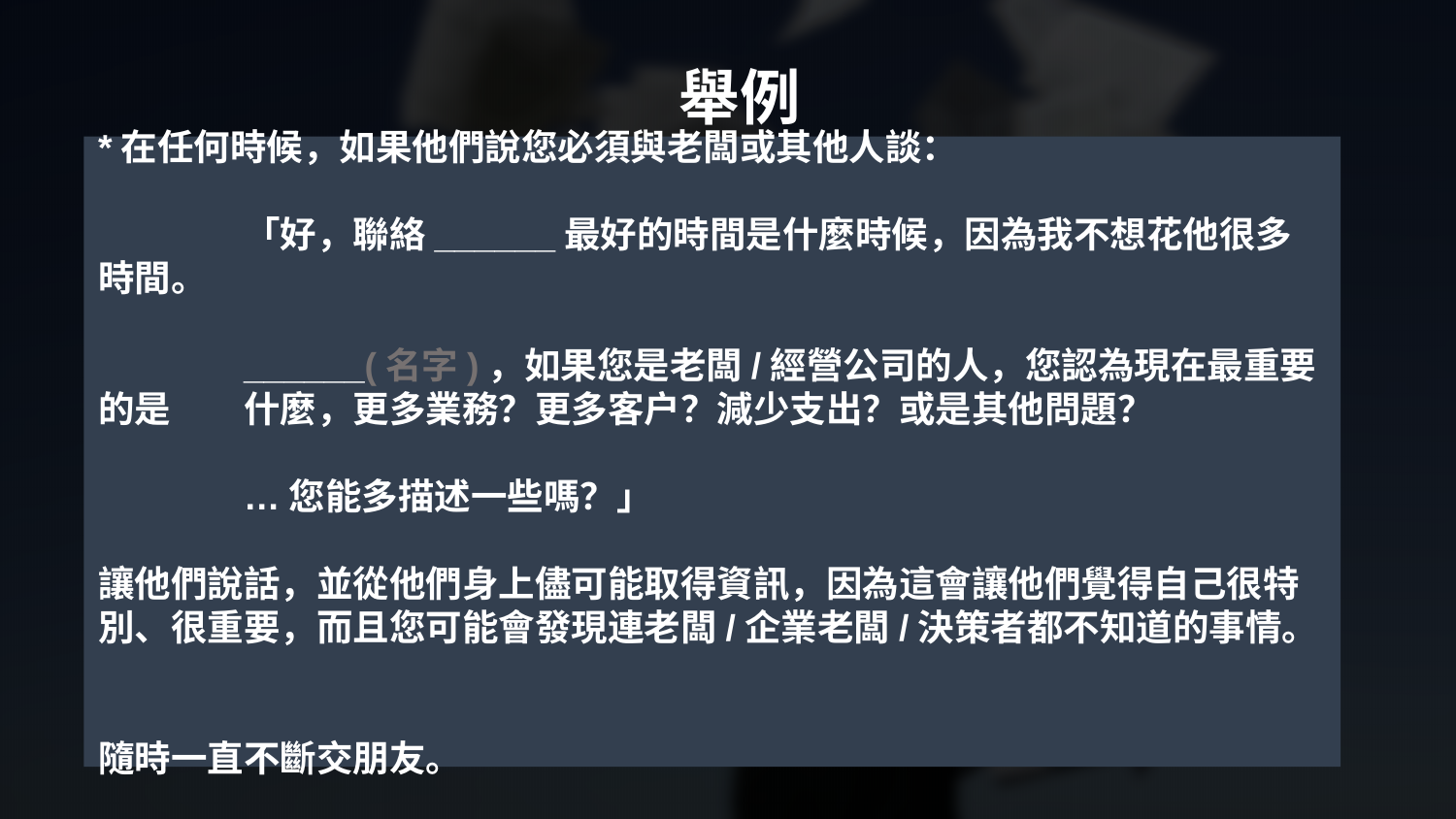

舉例
*在任何時候，如果他們說您必須與老闆或其他人談：

	「好，聯絡______最好的時間是什麼時候，因為我不想花他很多時間。

	______(名字)，如果您是老闆/經營公司的人，您認為現在最重要的是	什麼，更多業務？更多客戶？減少支出？或是其他問題？

	…您能多描述一些嗎？」

讓他們說話，並從他們身上儘可能取得資訊，因為這會讓他們覺得自己很特別、很重要，而且您可能會發現連老闆/企業老闆/決策者都不知道的事情。

隨時一直不斷交朋友。